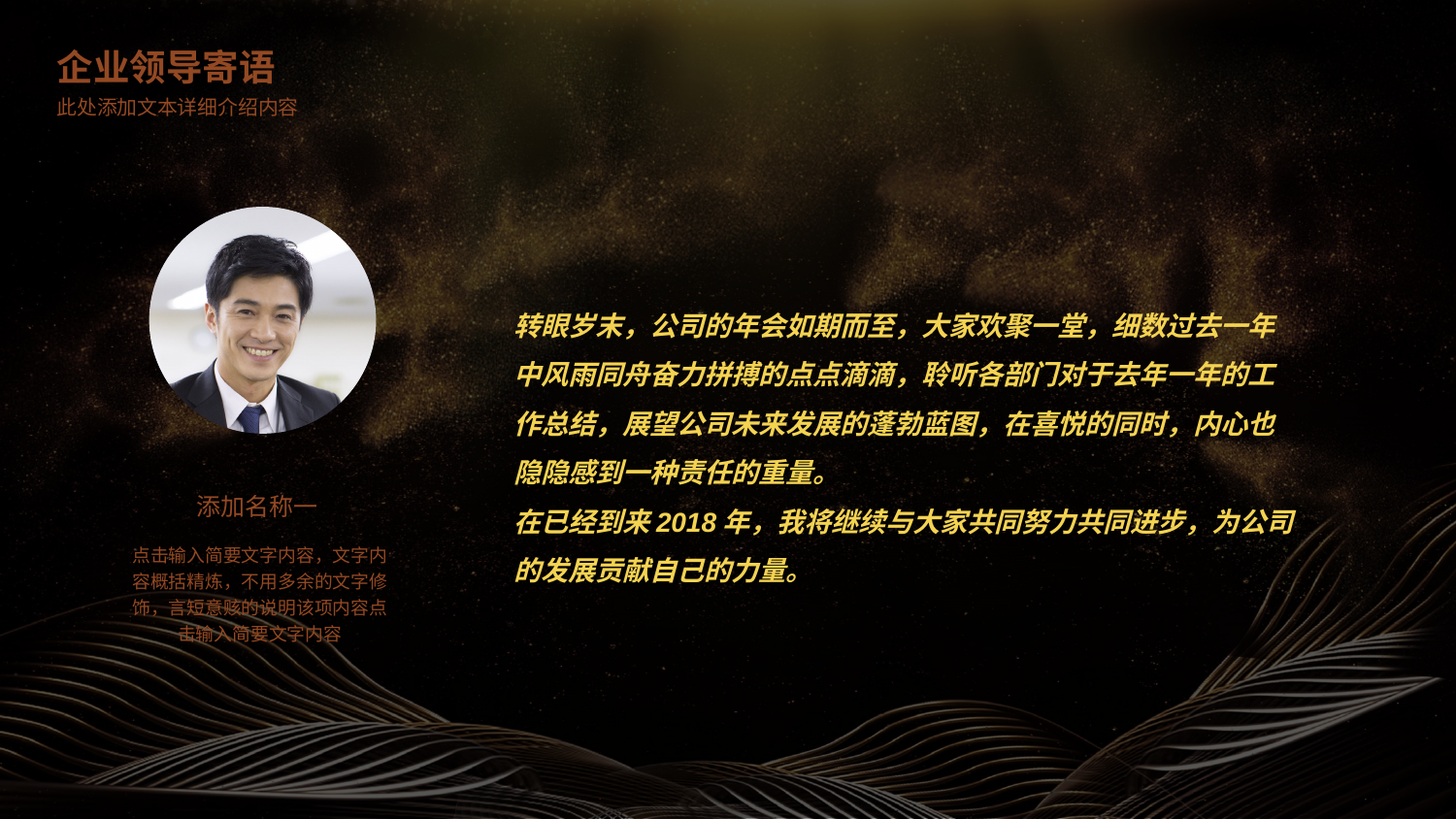

企业领导寄语
此处添加文本详细介绍内容

添加名称一
点击输入简要文字内容，文字内容概括精炼，不用多余的文字修饰，言短意赅的说明该项内容点击输入简要文字内容
转眼岁末，公司的年会如期而至，大家欢聚一堂，细数过去一年中风雨同舟奋力拼搏的点点滴滴，聆听各部门对于去年一年的工作总结，展望公司未来发展的蓬勃蓝图，在喜悦的同时，内心也隐隐感到一种责任的重量。
在已经到来2018年，我将继续与大家共同努力共同进步，为公司的发展贡献自己的力量。